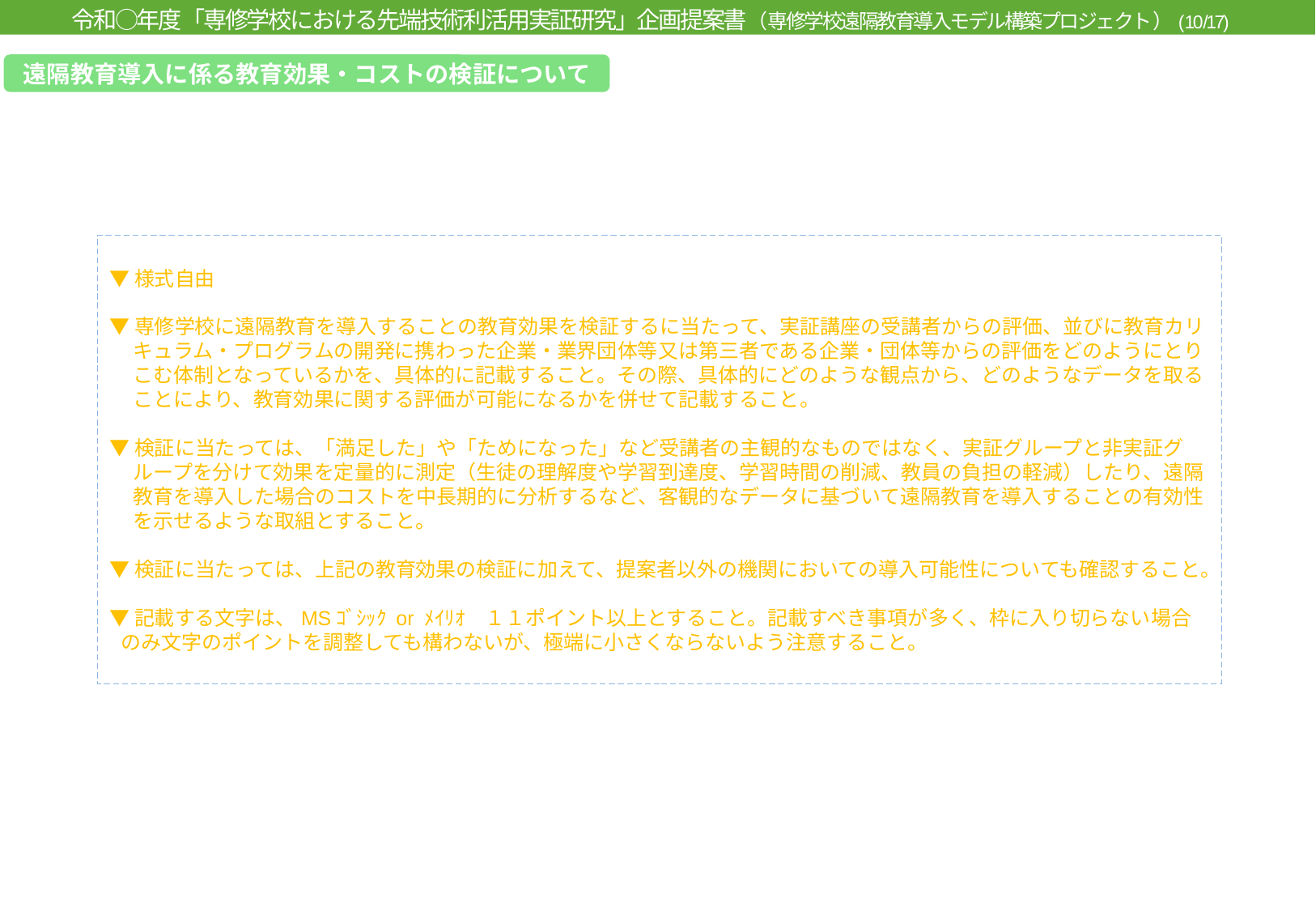

令和○年度「専修学校における先端技術利活用実証研究」企画提案書（ 専修学校遠隔教育導入モデル構築プロジェクト ）(10/17)
遠隔教育導入に係る教育効果・コストの検証について

▼様式自由

▼専修学校に遠隔教育を導入することの教育効果を検証するに当たって、実証講座の受講者からの評価、並びに教育カリキュラム・プログラムの開発に携わった企業・業界団体等又は第三者である企業・団体等からの評価をどのようにとりこむ体制となっているかを、具体的に記載すること。その際、具体的にどのような観点から、どのようなデータを取ることにより、教育効果に関する評価が可能になるかを併せて記載すること。

▼検証に当たっては、「満足した」や「ためになった」など受講者の主観的なものではなく、実証グループと非実証グループを分けて効果を定量的に測定（生徒の理解度や学習到達度、学習時間の削減、教員の負担の軽減）したり、遠隔教育を導入した場合のコストを中長期的に分析するなど、客観的なデータに基づいて遠隔教育を導入することの有効性を示せるような取組とすること。

▼検証に当たっては、上記の教育効果の検証に加えて、提案者以外の機関においての導入可能性についても確認すること。

▼記載する文字は、MSｺﾞｼｯｸ or ﾒｲﾘｵ　１１ポイント以上とすること。記載すべき事項が多く、枠に入り切らない場合のみ文字のポイントを調整しても構わないが、極端に小さくならないよう注意すること。